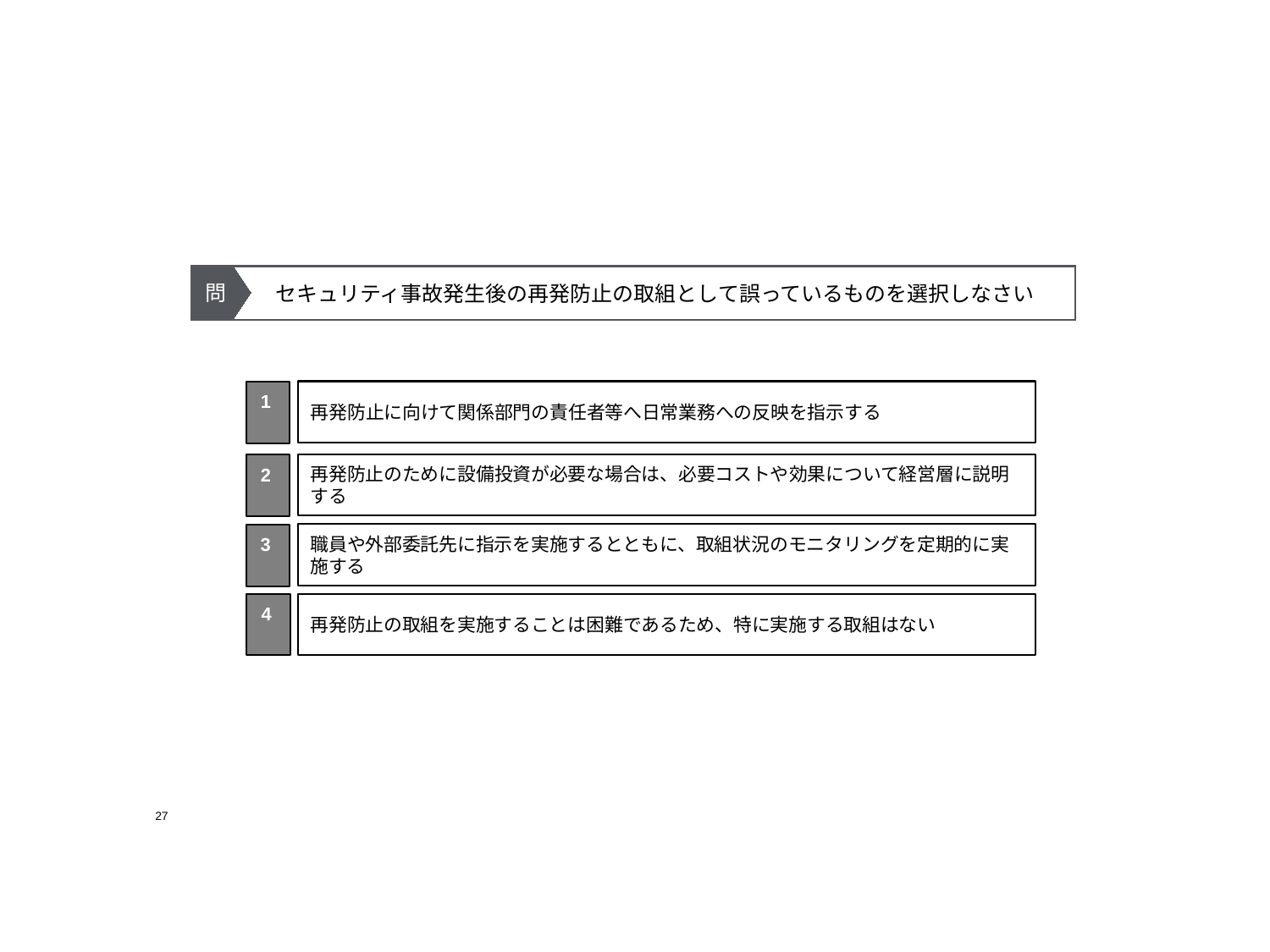

問
　セキュリティ事故発生後の再発防止の取組として誤っているものを選択しなさい
再発防止に向けて関係部門の責任者等へ日常業務への反映を指示する
1
再発防止のために設備投資が必要な場合は、必要コストや効果について経営層に説明する
2
職員や外部委託先に指示を実施するとともに、取組状況のモニタリングを定期的に実施する
3
4
再発防止の取組を実施することは困難であるため、特に実施する取組はない
27